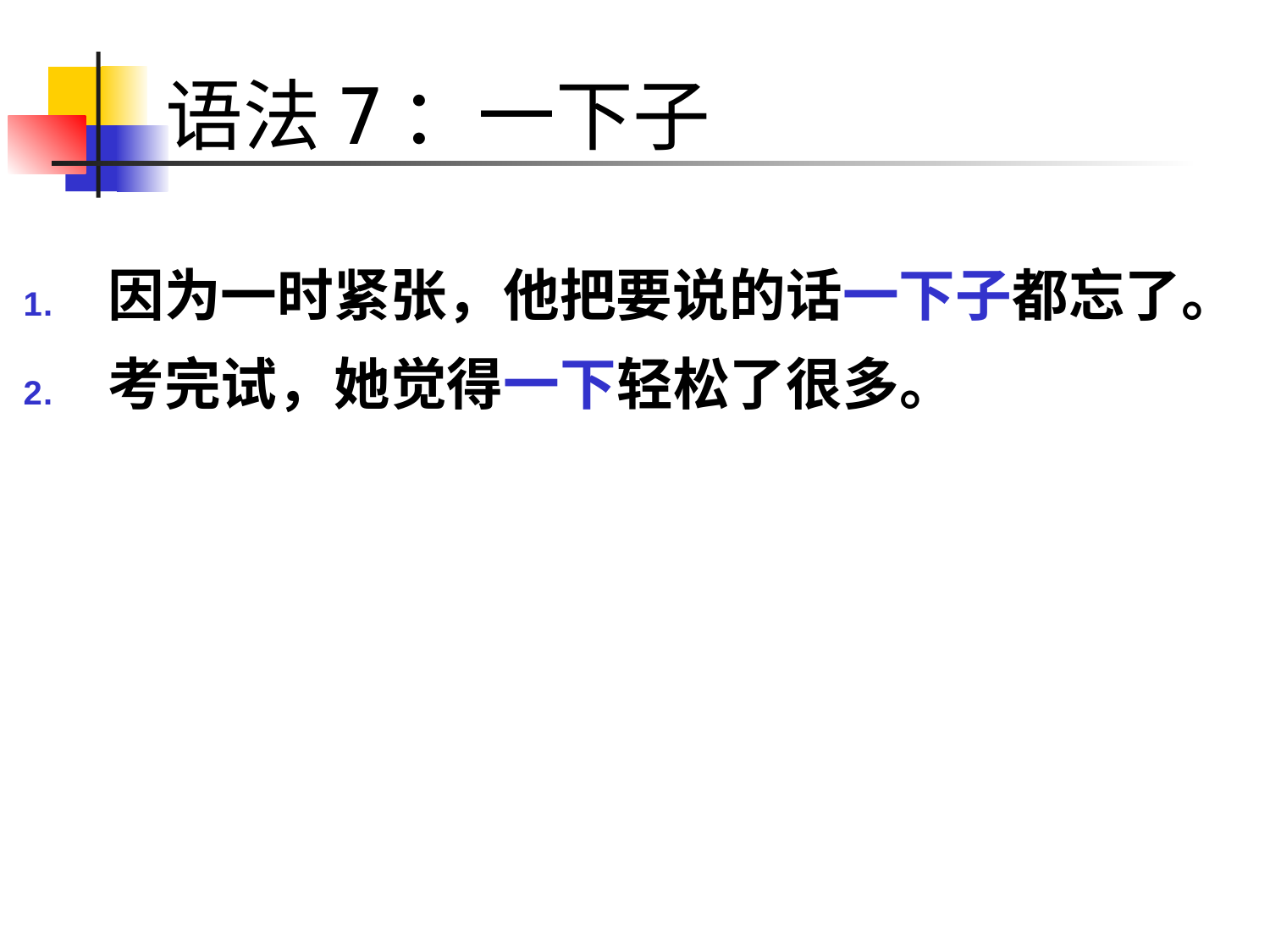

# 语法7：一下子
因为一时紧张，他把要说的话一下子都忘了。
考完试，她觉得一下轻松了很多。